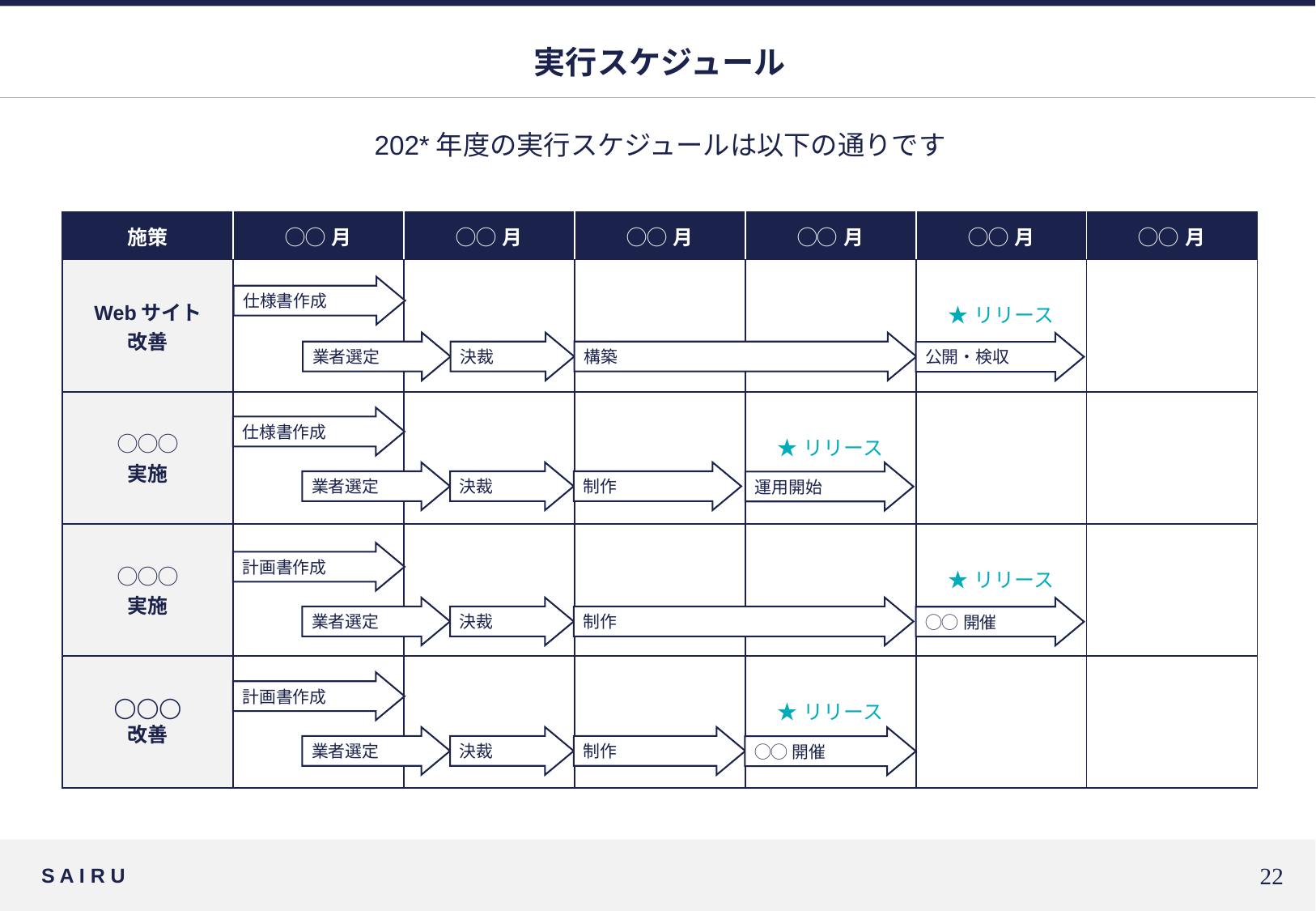

# 実行スケジュール
202*年度の実行スケジュールは以下の通りです
| 施策 | ◯◯月 | ◯◯月 | ◯◯月 | ◯◯月 | ◯◯月 | ◯◯月 |
| --- | --- | --- | --- | --- | --- | --- |
| Webサイト 改善 |  |  |  |  | ★リリース |  |
| ◯◯◯ 実施 |  |  |  | ★リリース |  |  |
| ◯◯◯ 実施 |  |  |  |  | ★リリース |  |
| ◯◯◯ 改善 |  |  |  | ★リリース |  |  |
仕様書作成
業者選定
決裁
構築
公開・検収
仕様書作成
業者選定
決裁
制作
運用開始
計画書作成
業者選定
決裁
制作
◯◯開催
計画書作成
業者選定
決裁
制作
◯◯開催
22